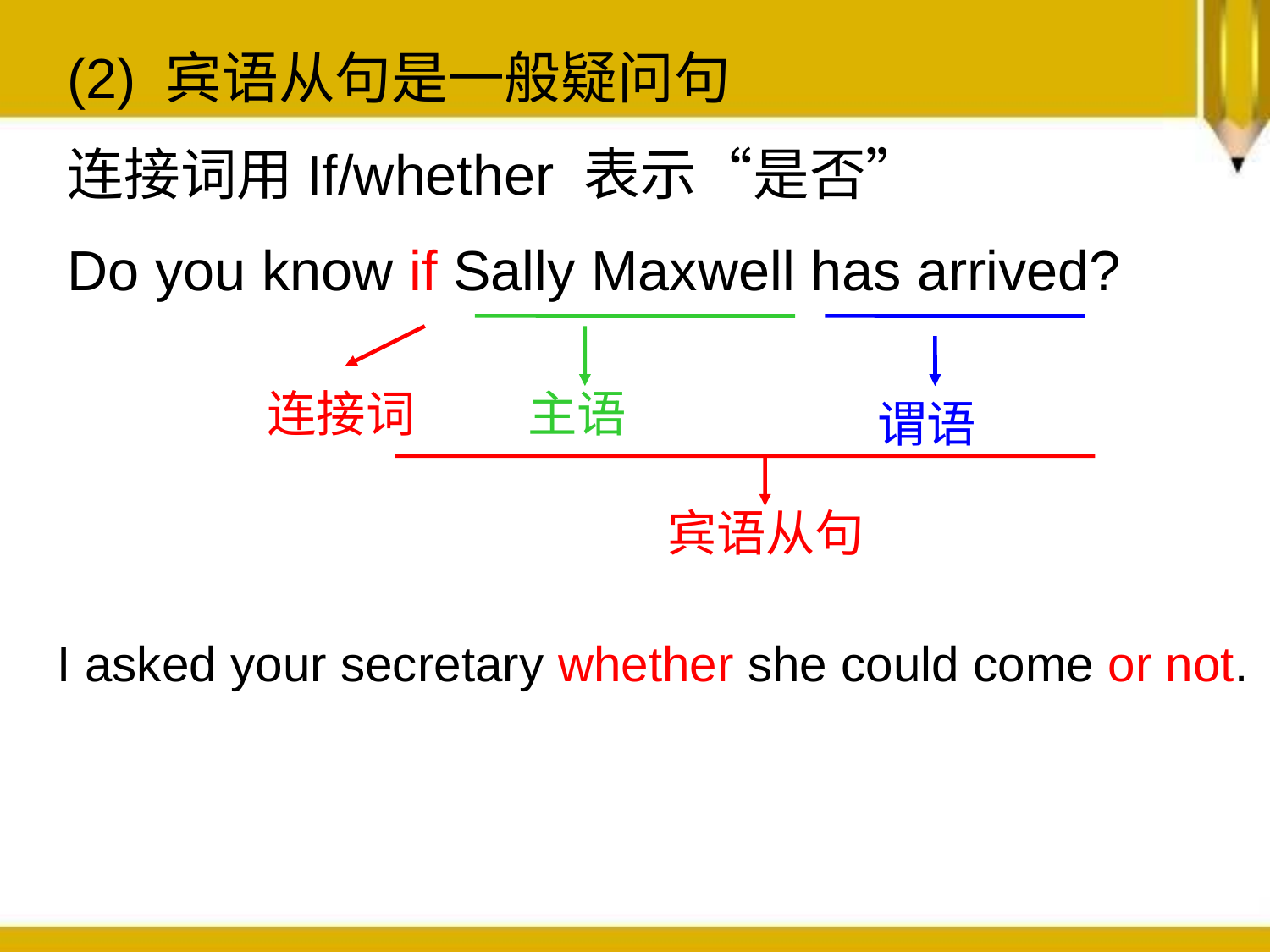

(2) 宾语从句是一般疑问句
连接词用If/whether 表示“是否”
Do you know if Sally Maxwell has arrived?

连接词
主语
谓语

宾语从句
I asked your secretary whether she could come or not.